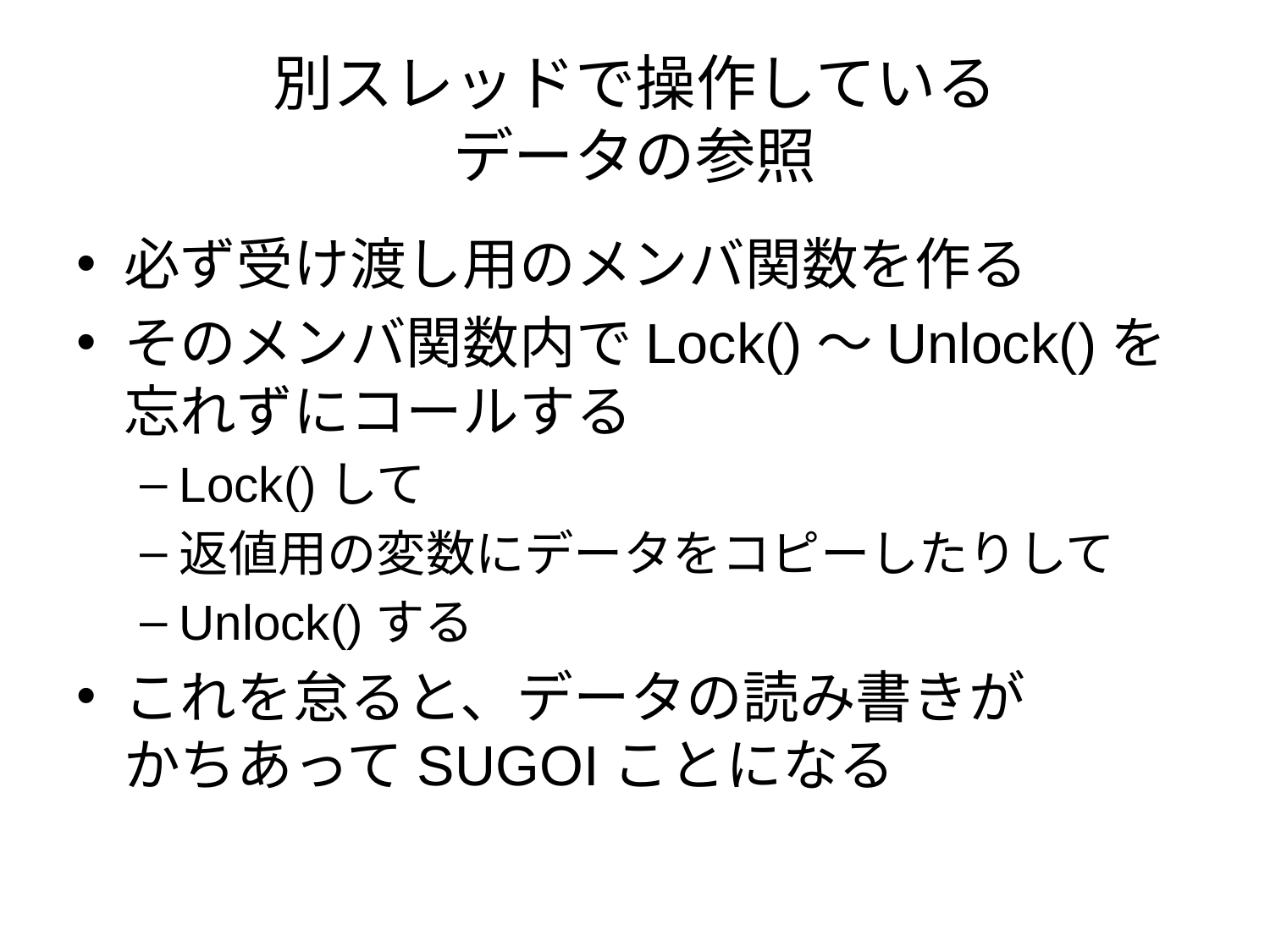

# 別スレッドで操作している データの参照
必ず受け渡し用のメンバ関数を作る
そのメンバ関数内でLock()～Unlock()を忘れずにコールする
Lock()して
返値用の変数にデータをコピーしたりして
Unlock()する
これを怠ると、データの読み書きが
かちあってSUGOIことになる